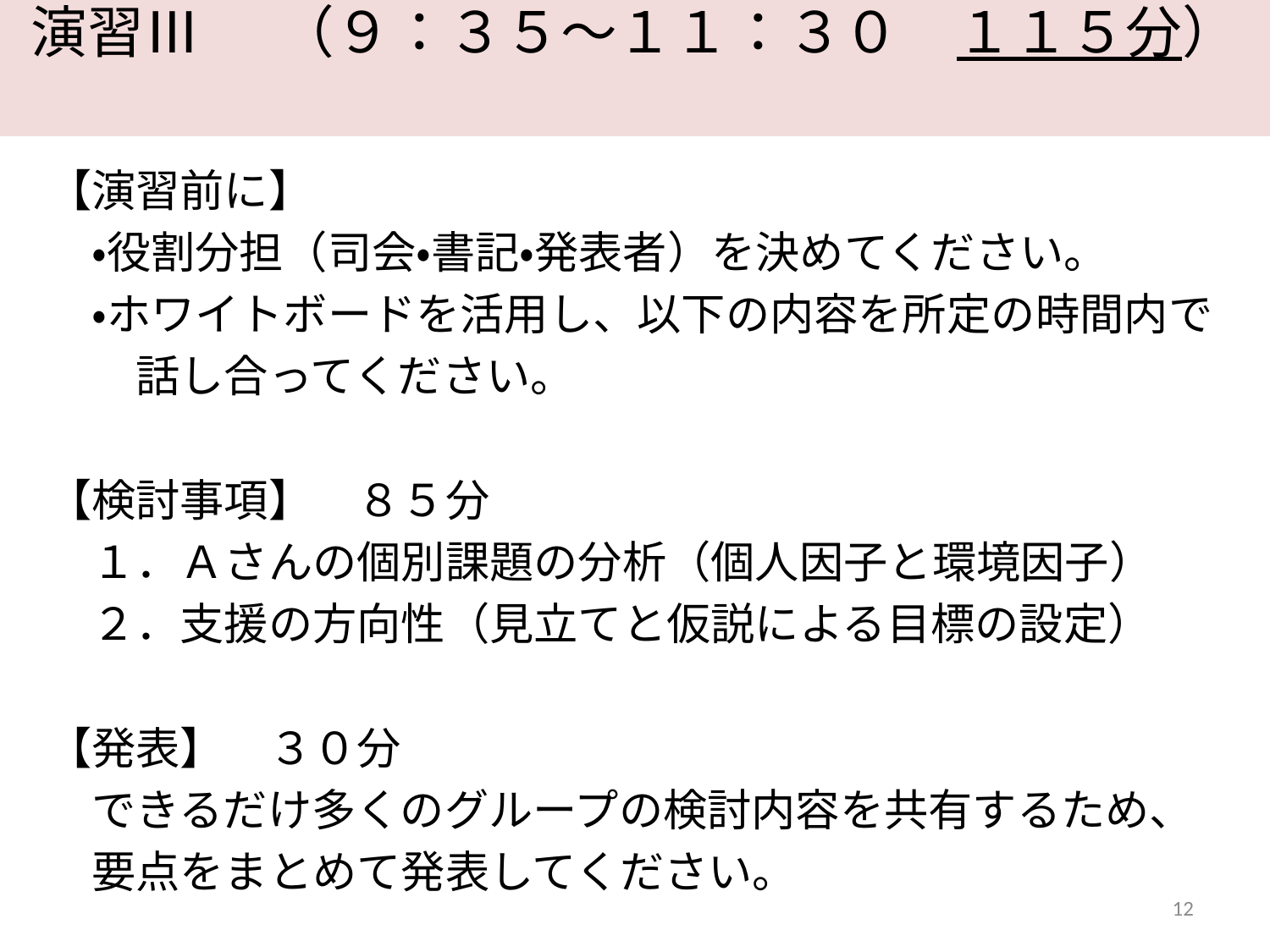

# 演習Ⅲ　（９：３５～１１：３０　１１５分）
【演習前に】
　・役割分担（司会・書記・発表者）を決めてください。
　・ホワイトボードを活用し、以下の内容を所定の時間内で
　　話し合ってください。

【検討事項】　８５分
　１．Ａさんの個別課題の分析（個人因子と環境因子）
　２．支援の方向性（見立てと仮説による目標の設定）

【発表】　３０分
　できるだけ多くのグループの検討内容を共有するため、
　要点をまとめて発表してください。
12